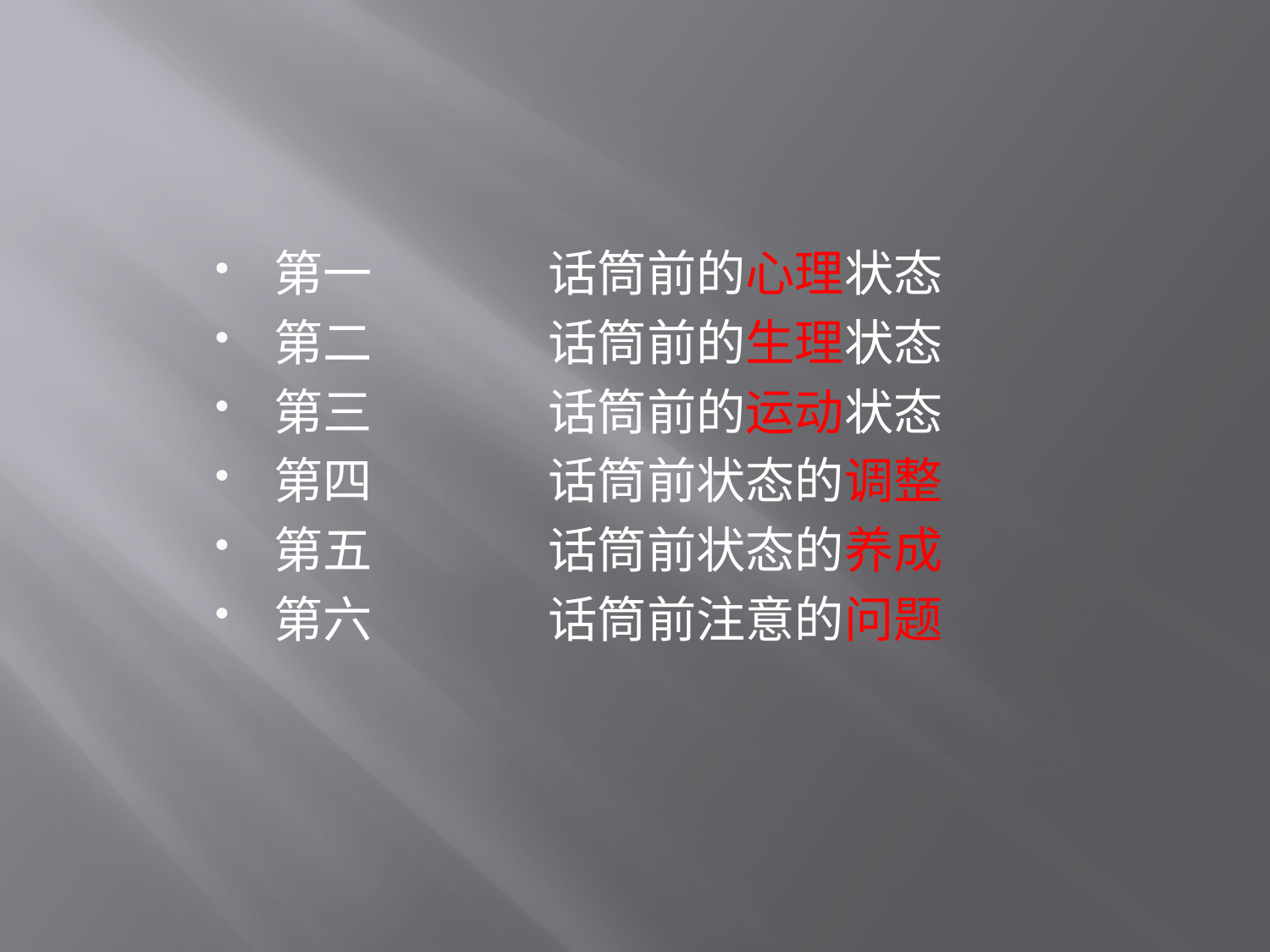

#
第一                话筒前的心理状态
第二                话筒前的生理状态
第三                话筒前的运动状态
第四                话筒前状态的调整
第五                话筒前状态的养成
第六                话筒前注意的问题